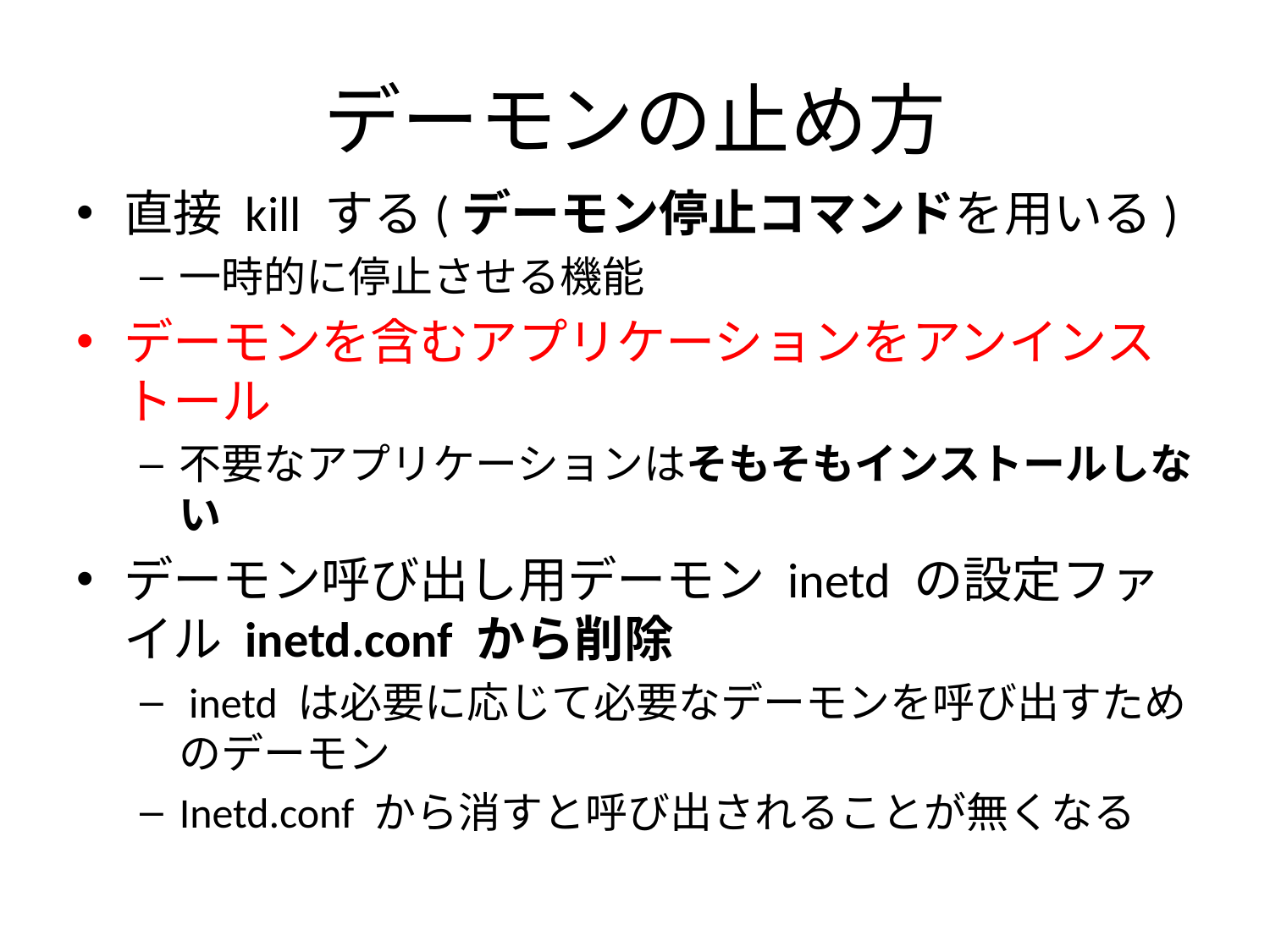

# デーモンの止め方
直接 kill する(デーモン停止コマンドを用いる)
一時的に停止させる機能
デーモンを含むアプリケーションをアンインストール
不要なアプリケーションはそもそもインストールしない
デーモン呼び出し用デーモン inetd の設定ファイル inetd.conf から削除
 inetd は必要に応じて必要なデーモンを呼び出すためのデーモン
Inetd.conf から消すと呼び出されることが無くなる